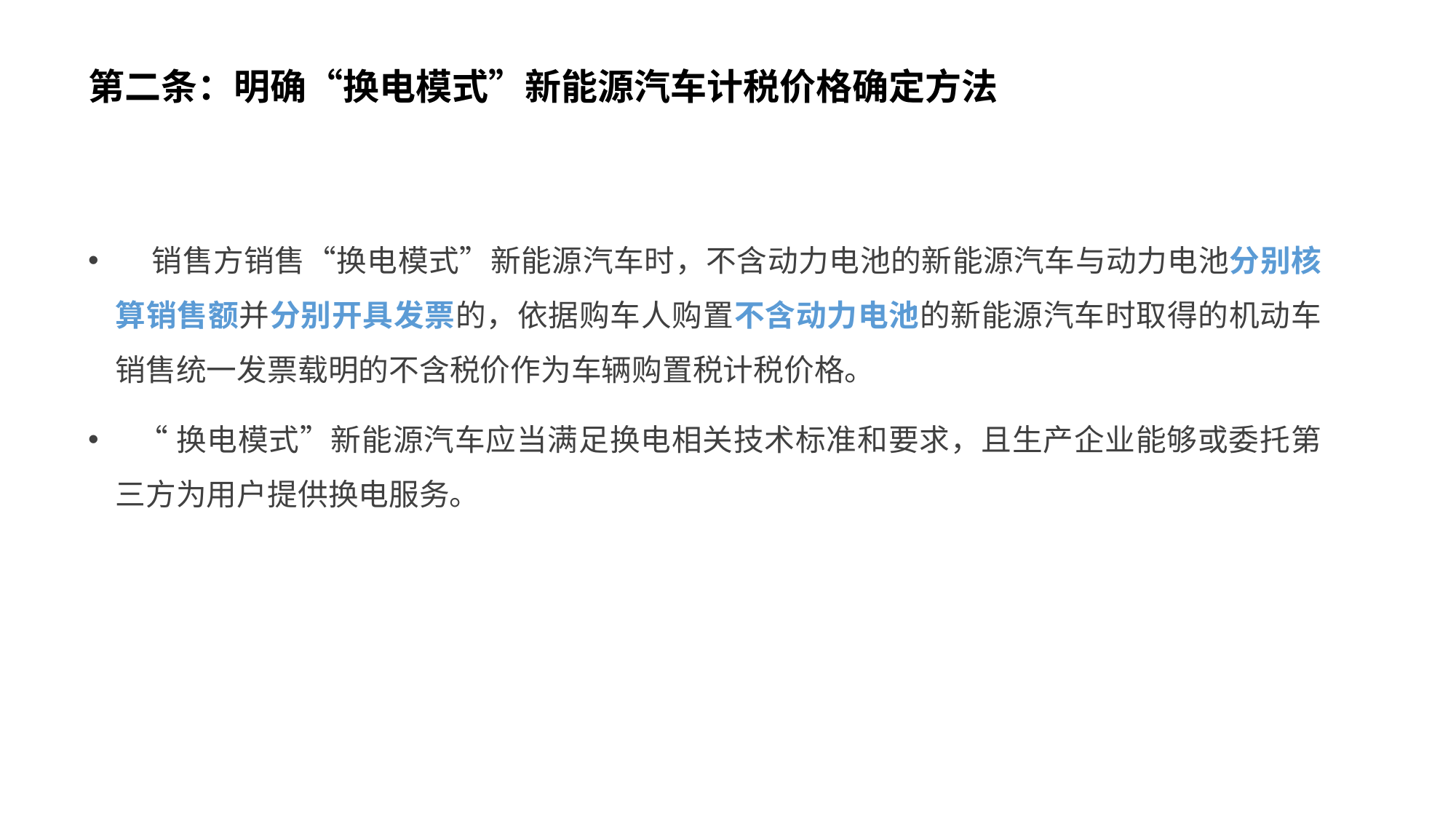

# 第二条：明确“换电模式”新能源汽车计税价格确定方法
    销售方销售“换电模式”新能源汽车时，不含动力电池的新能源汽车与动力电池分别核算销售额并分别开具发票的，依据购车人购置不含动力电池的新能源汽车时取得的机动车销售统一发票载明的不含税价作为车辆购置税计税价格。
   “换电模式”新能源汽车应当满足换电相关技术标准和要求，且生产企业能够或委托第三方为用户提供换电服务。